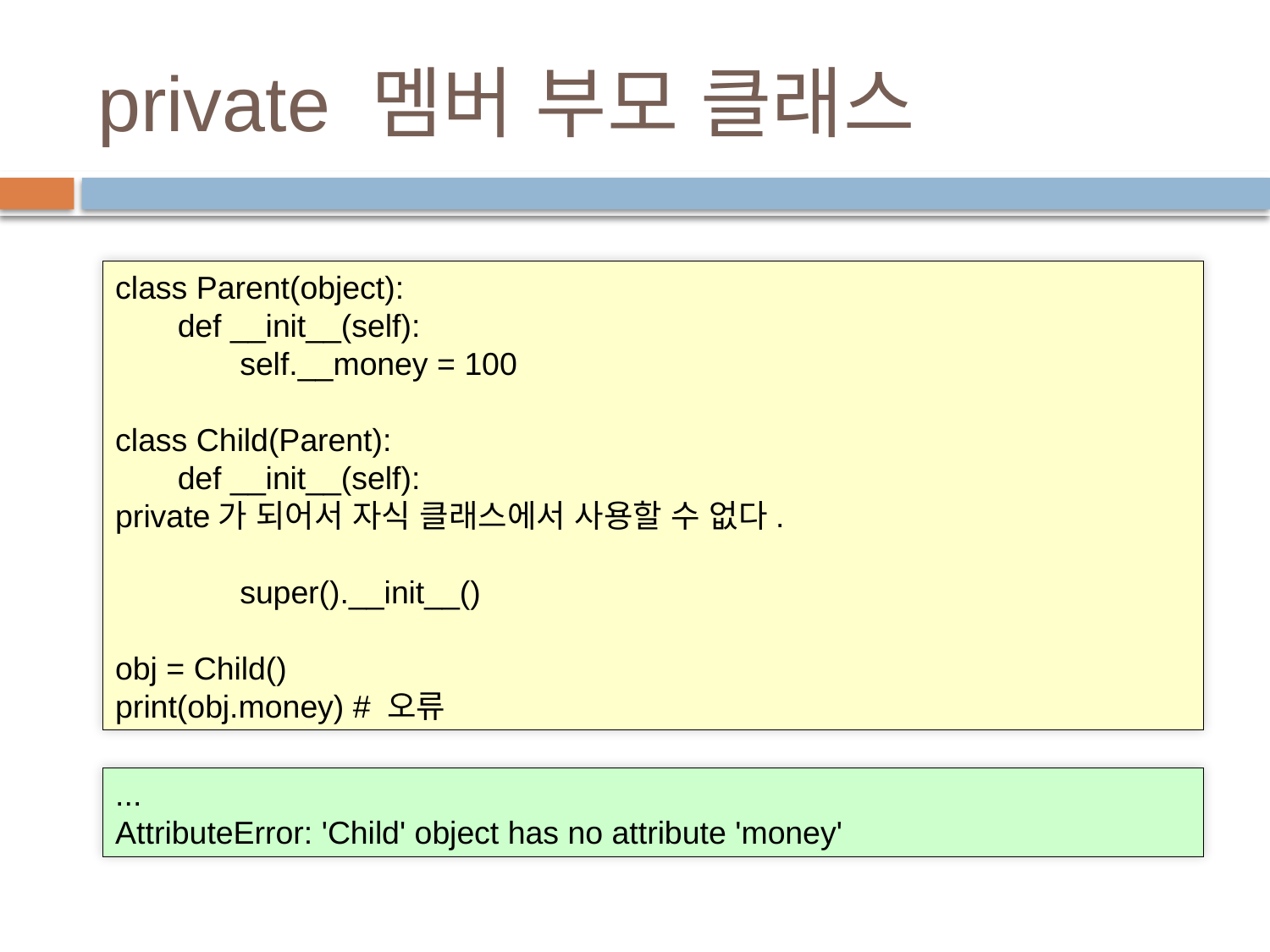

# private 멤버 부모 클래스
class Parent(object):
       def __init__(self):
              self.__money = 100

class Child(Parent):
       def __init__(self):
private가 되어서 자식 클래스에서 사용할 수 없다.

              super().__init__()

obj = Child()
print(obj.money) # 오류
...
AttributeError: 'Child' object has no attribute 'money'